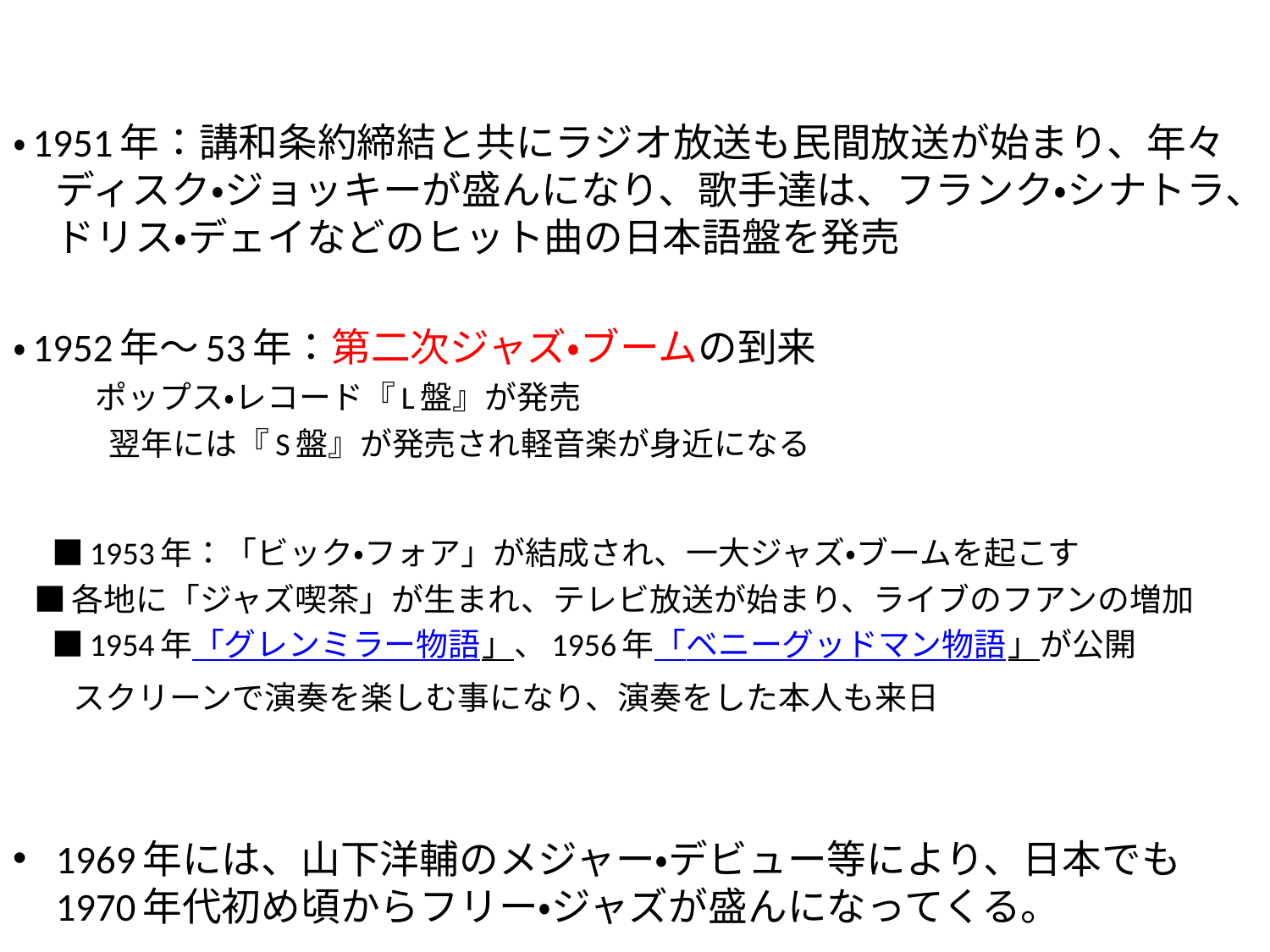

・1951年：講和条約締結と共にラジオ放送も民間放送が始まり、年々ディスク・ジョッキーが盛んになり、歌手達は、フランク・シナトラ、ドリス・デェイなどのヒット曲の日本語盤を発売

・1952年～53年：第二次ジャズ・ブームの到来
　ポップス・レコード『L盤』が発売
　　　翌年には『S盤』が発売され軽音楽が身近になる

　■1953年：「ビック・フォア」が結成され、一大ジャズ・ブームを起こす
   ■各地に「ジャズ喫茶」が生まれ、テレビ放送が始まり、ライブのフアンの増加
　 ■1954年「グレンミラー物語」、1956年「ベニーグッドマン物語」が公開
　    スクリーンで演奏を楽しむ事になり、演奏をした本人も来日

1969年には、山下洋輔のメジャー・デビュー等により、日本でも1970年代初め頃からフリー・ジャズが盛んになってくる。